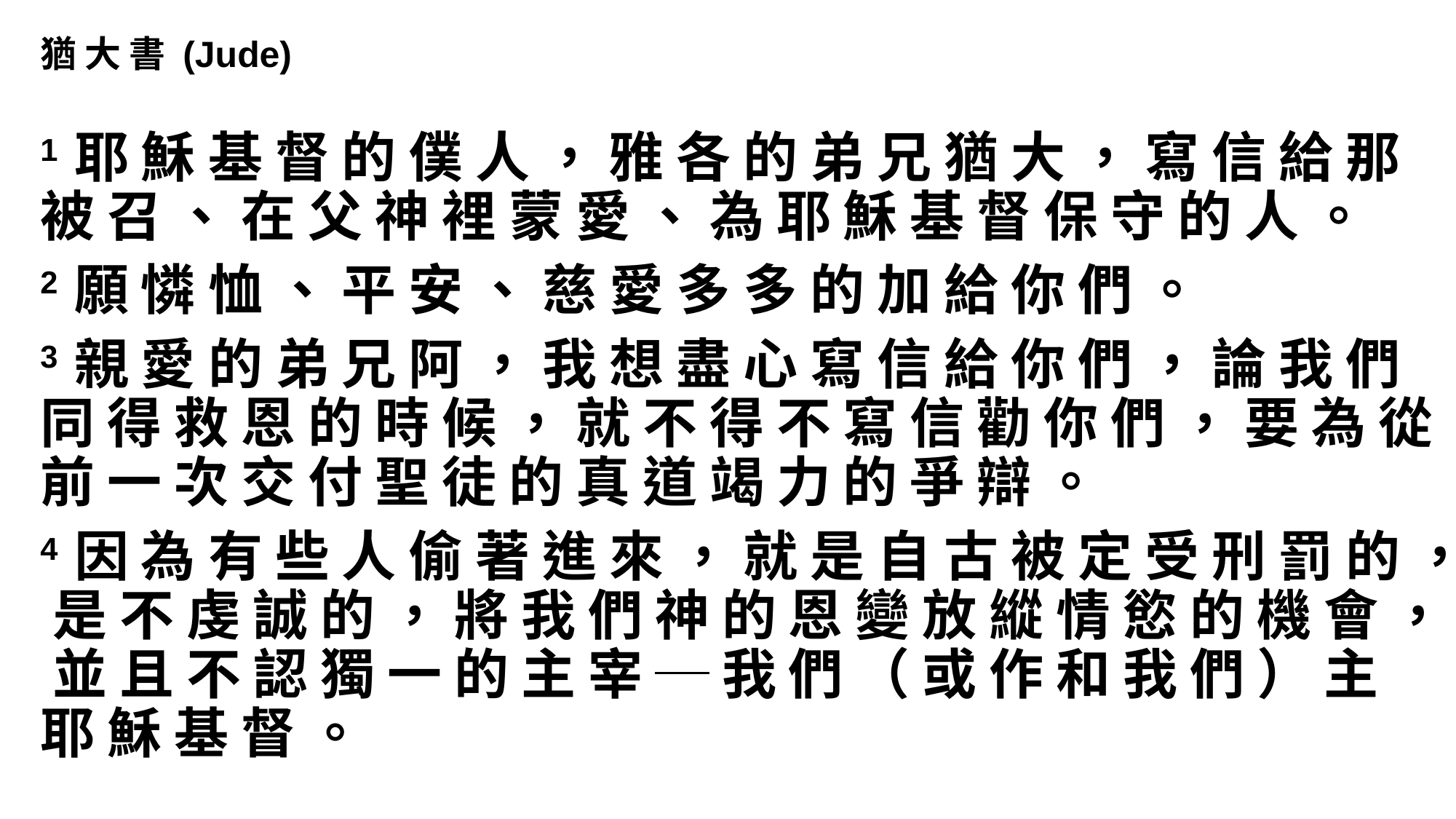

猶 大 書 (Jude)
1 耶 穌 基 督 的 僕 人 ， 雅 各 的 弟 兄 猶 大 ， 寫 信 給 那 被 召 、 在 父 神 裡 蒙 愛 、 為 耶 穌 基 督 保 守 的 人 。
2 願 憐 恤 、 平 安 、 慈 愛 多 多 的 加 給 你 們 。
3 親 愛 的 弟 兄 阿 ， 我 想 盡 心 寫 信 給 你 們 ， 論 我 們 同 得 救 恩 的 時 候 ， 就 不 得 不 寫 信 勸 你 們 ， 要 為 從 前 一 次 交 付 聖 徒 的 真 道 竭 力 的 爭 辯 。
4 因 為 有 些 人 偷 著 進 來 ， 就 是 自 古 被 定 受 刑 罰 的 ， 是 不 虔 誠 的 ， 將 我 們 神 的 恩 變 放 縱 情 慾 的 機 會 ， 並 且 不 認 獨 一 的 主 宰 ─ 我 們 （ 或 作 和 我 們 ） 主 耶 穌 基 督 。